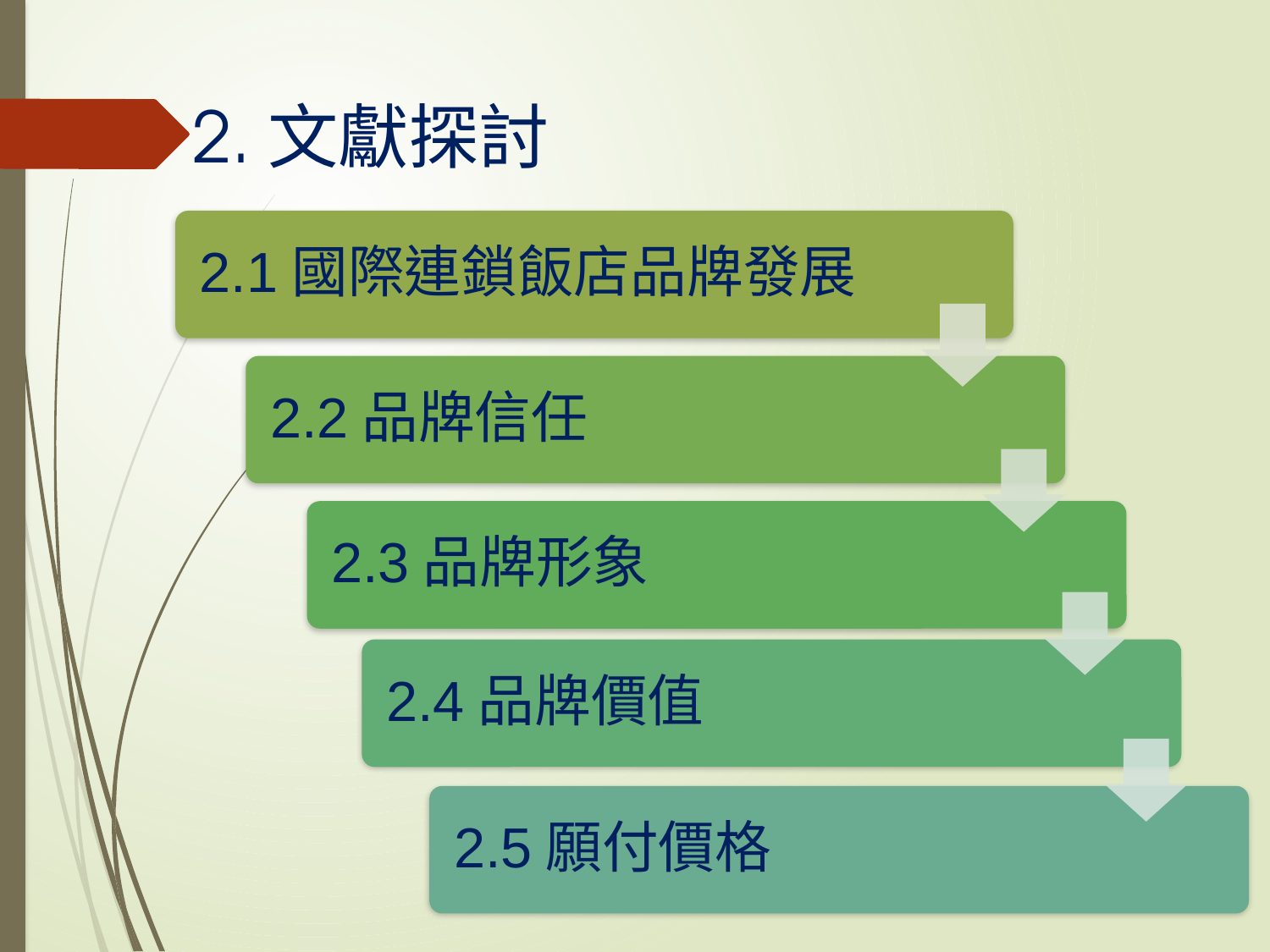

# 2.文獻探討
2.1國際連鎖飯店品牌發展
2.2品牌信任
2.3品牌形象
2.4品牌價值
2.5願付價格